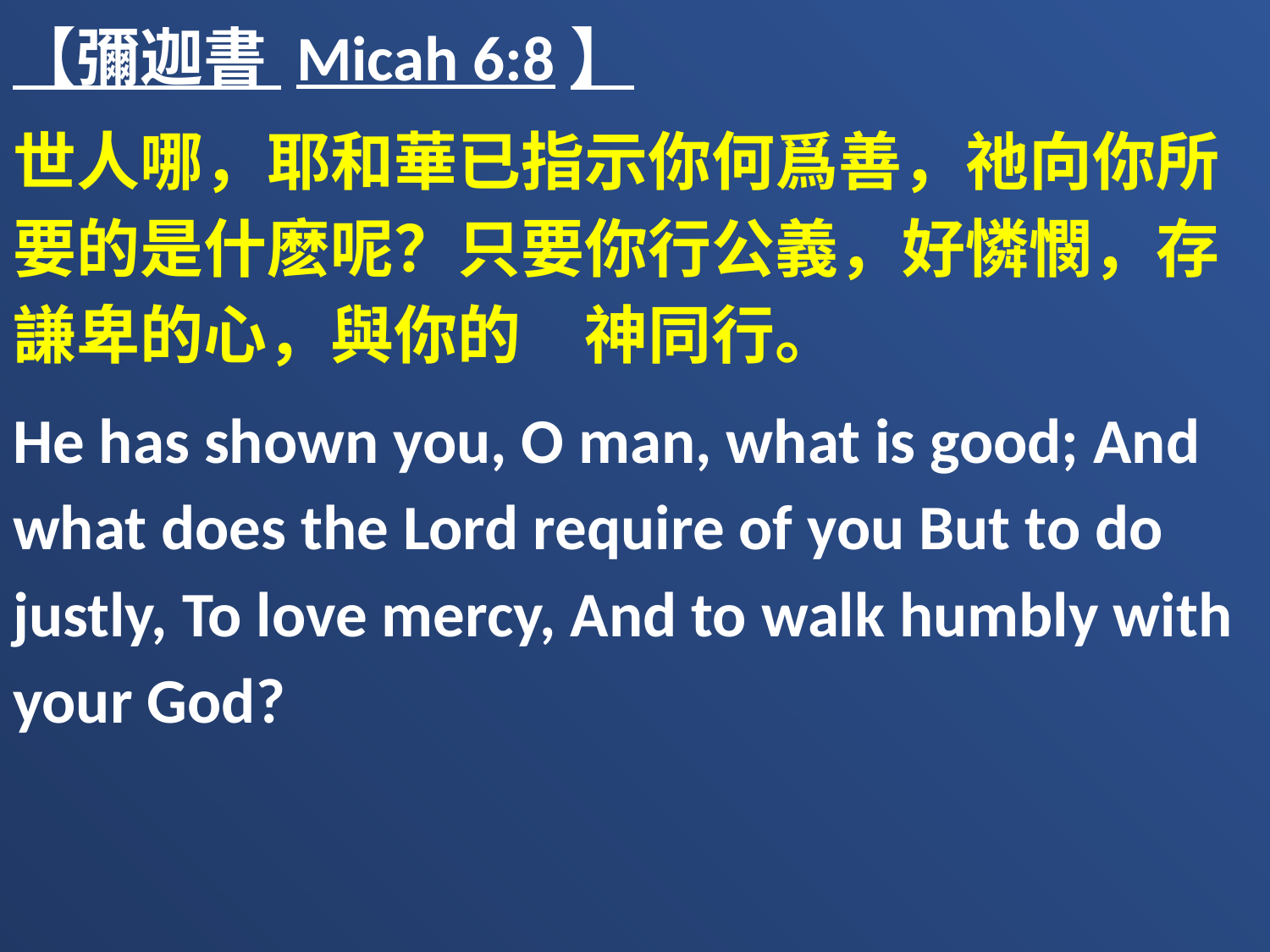

【彌迦書 Micah 6:8】
世人哪，耶和華已指示你何爲善，祂向你所要的是什麽呢？只要你行公義，好憐憫，存謙卑的心，與你的　神同行。
He has shown you, O man, what is good; And what does the Lord require of you But to do justly, To love mercy, And to walk humbly with your God?